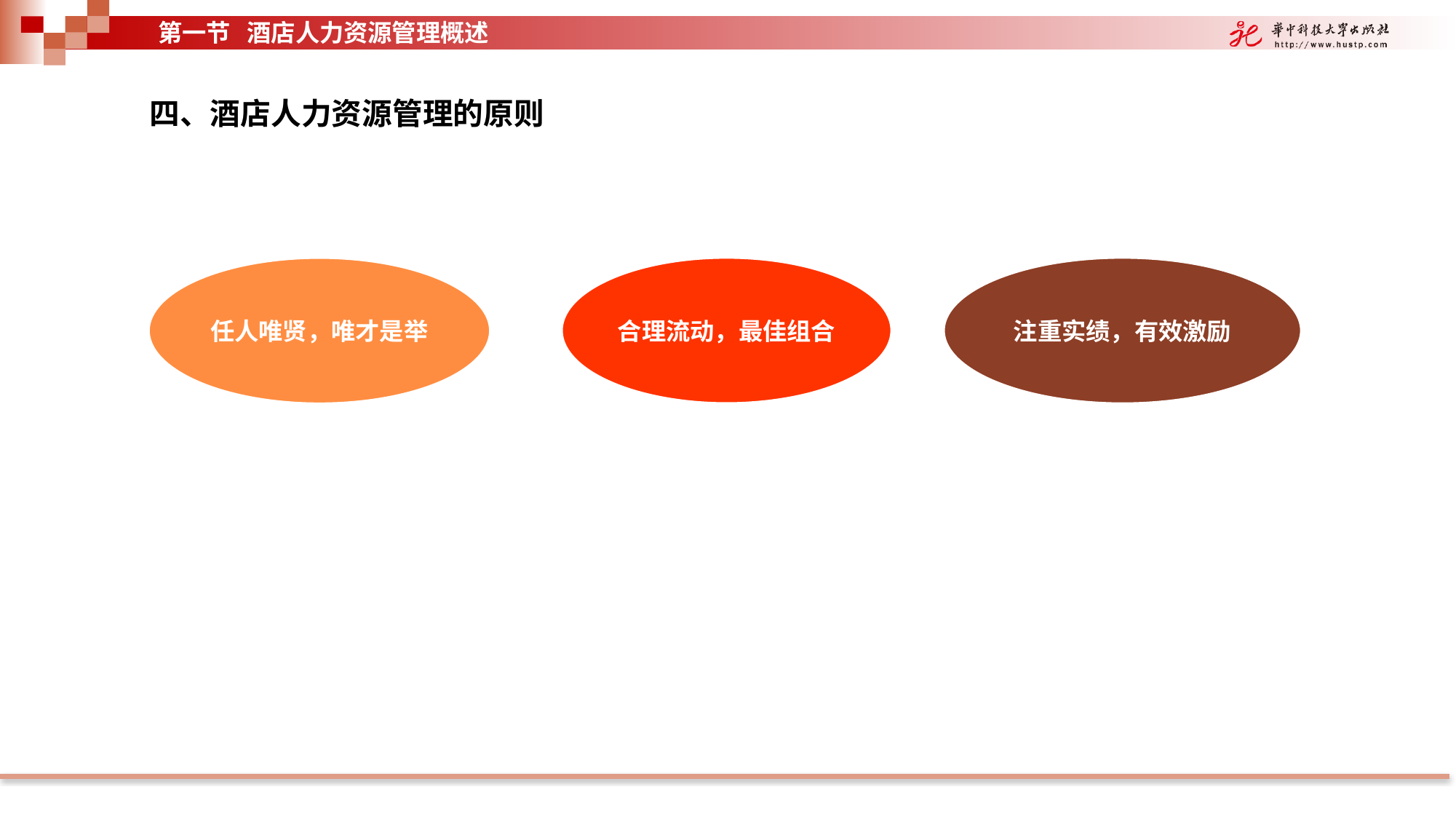

第一节   酒店人力资源管理概述
四、酒店人力资源管理的原则
合理流动，最佳组合
注重实绩，有效激励
任人唯贤，唯才是举